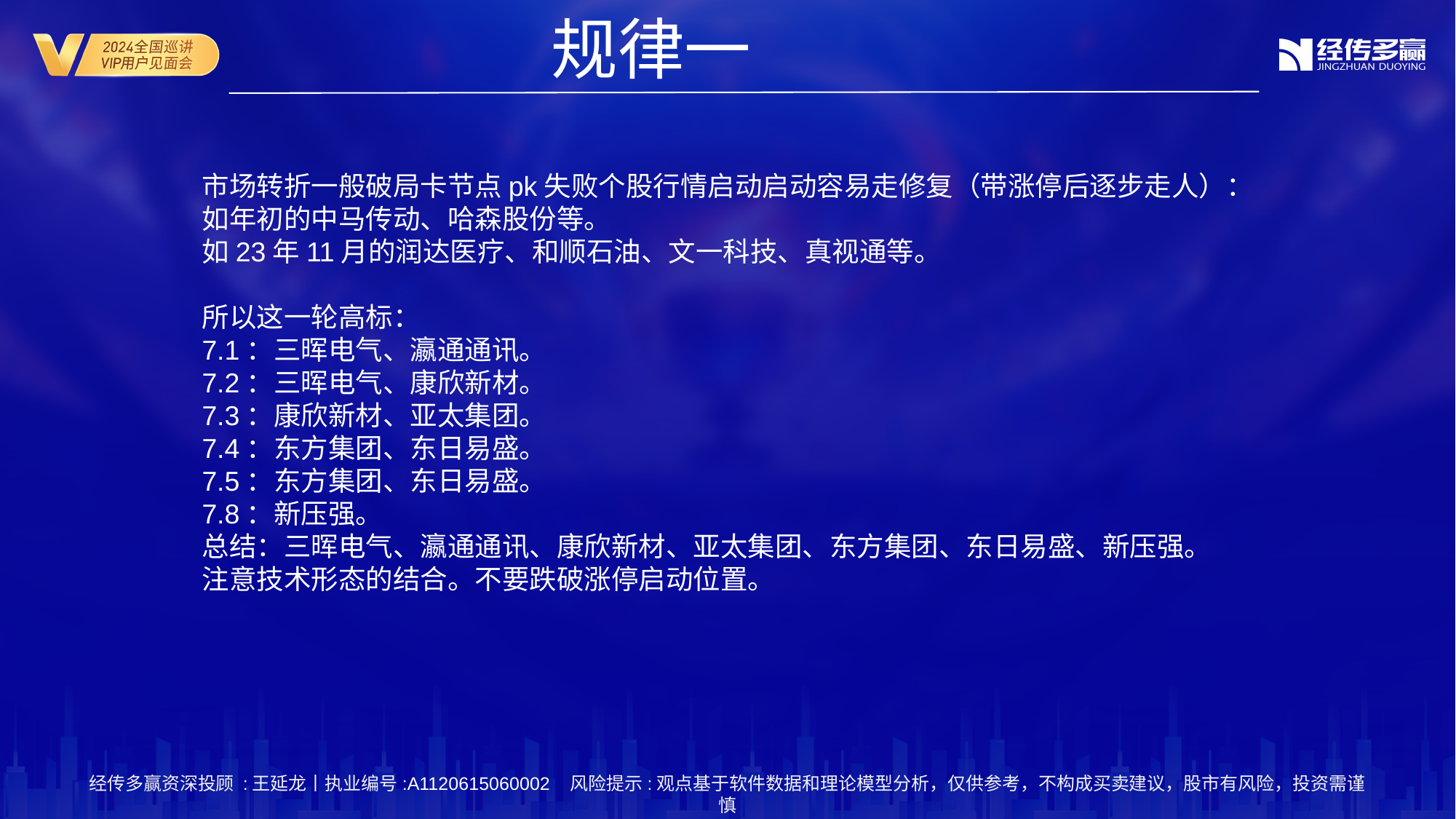

规律一
市场转折一般破局卡节点pk失败个股行情启动启动容易走修复（带涨停后逐步走人）：
如年初的中马传动、哈森股份等。
如23年11月的润达医疗、和顺石油、文一科技、真视通等。

所以这一轮高标：
7.1：三晖电气、瀛通通讯。
7.2：三晖电气、康欣新材。
7.3：康欣新材、亚太集团。
7.4：东方集团、东日易盛。
7.5：东方集团、东日易盛。
7.8：新压强。
总结：三晖电气、瀛通通讯、康欣新材、亚太集团、东方集团、东日易盛、新压强。
注意技术形态的结合。不要跌破涨停启动位置。

经传多赢资深投顾 :王延龙丨执业编号:A1120615060002   风险提示:观点基于软件数据和理论模型分析，仅供参考，不构成买卖建议，股市有风险，投资需谨慎